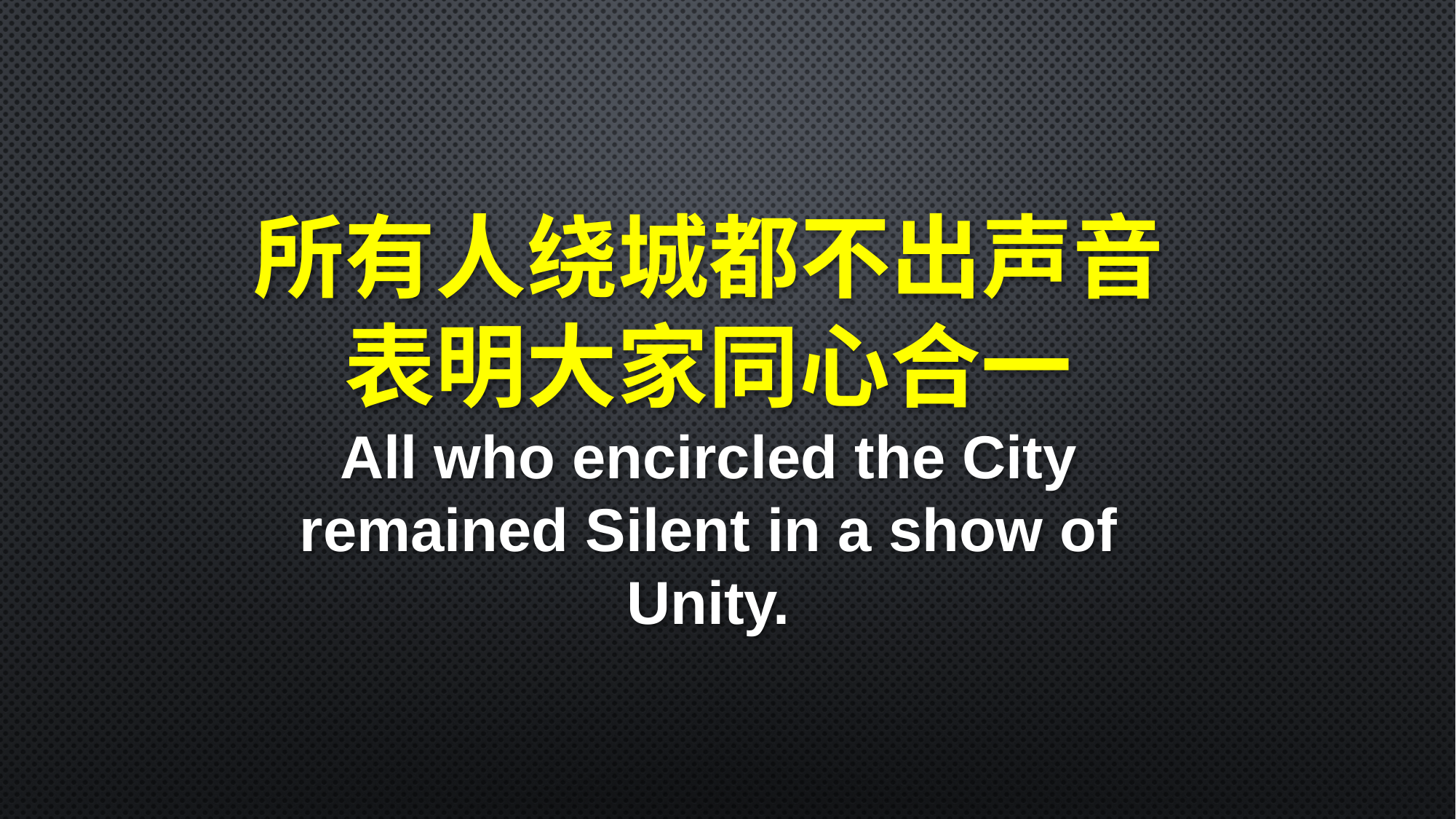

所有人绕城都不出声音
表明大家同心合一
All who encircled the City remained Silent in a show of Unity.